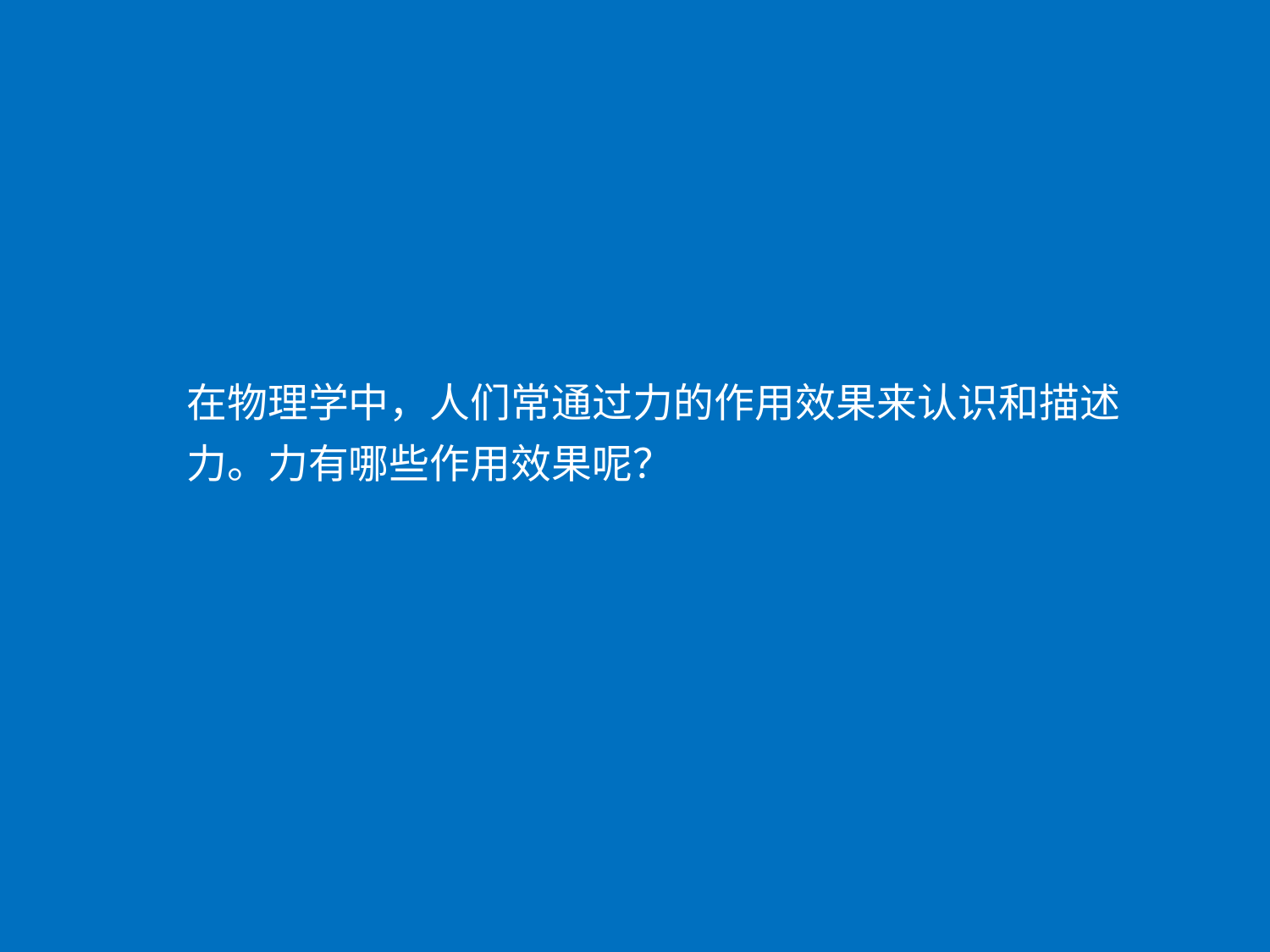

在物理学中，人们常通过力的作用效果来认识和描述力。力有哪些作用效果呢？